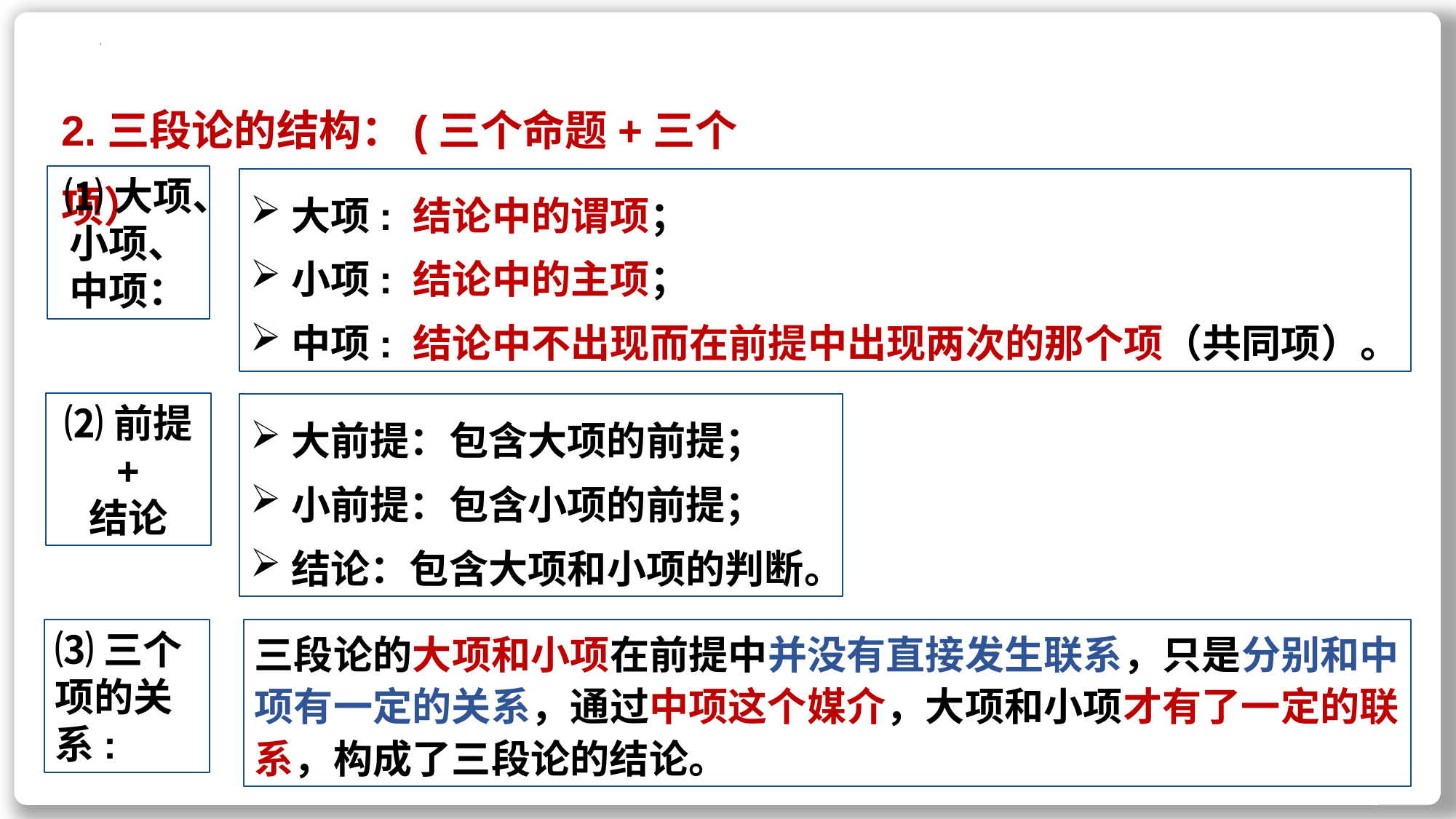

2.三段论的结构：(三个命题+三个项）
⑴大项、小项、中项：
大项: 结论中的谓项；
小项: 结论中的主项；
中项: 结论中不出现而在前提中出现两次的那个项（共同项）。
⑵前提
+
结论
大前提：包含大项的前提；
小前提：包含小项的前提；
结论：包含大项和小项的判断。
三段论的大项和小项在前提中并没有直接发生联系，只是分别和中项有一定的关系，通过中项这个媒介，大项和小项才有了一定的联系，构成了三段论的结论。
⑶三个项的关系: